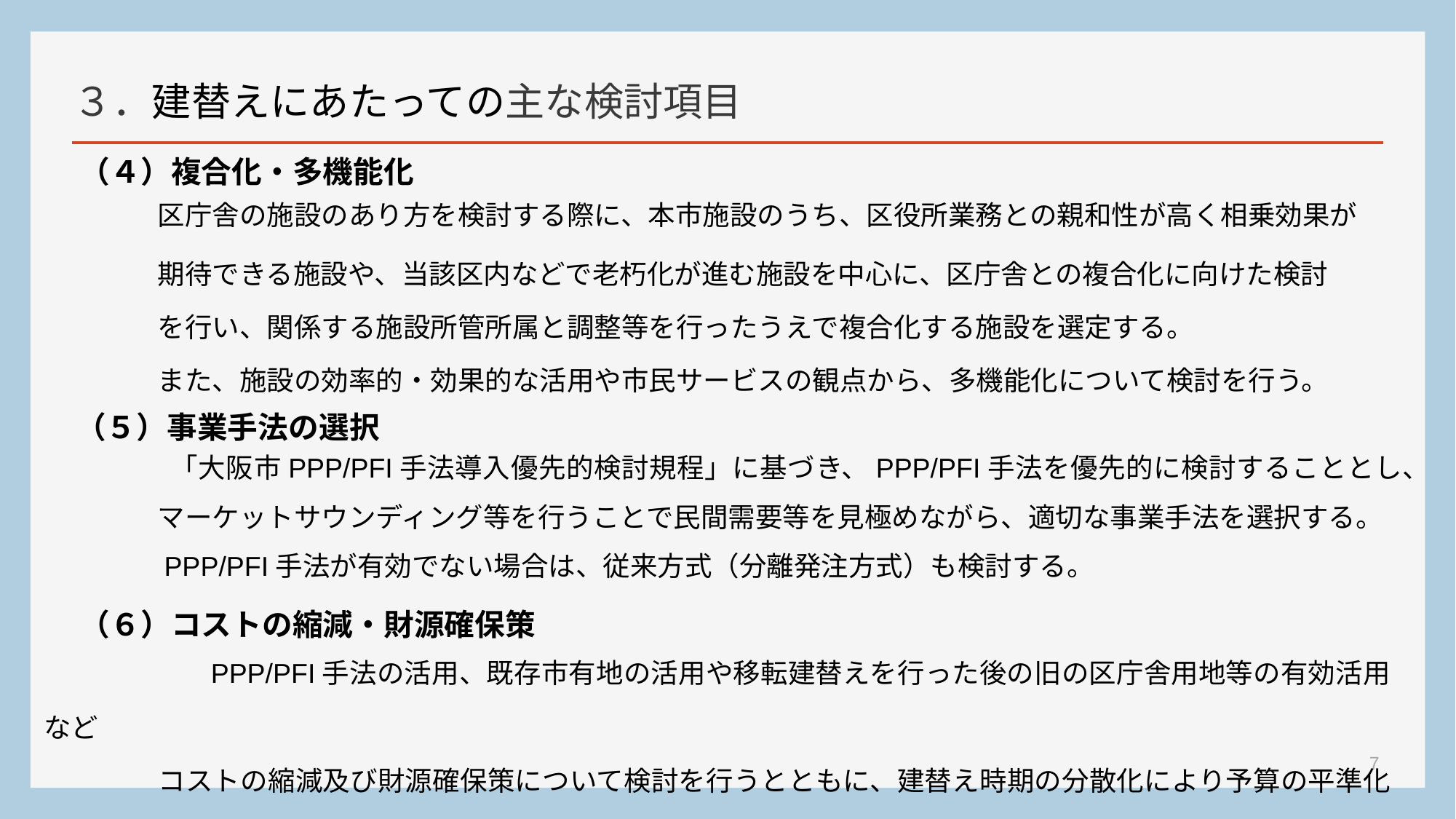

# ３．建替えにあたっての主な検討項目
（４）複合化・多機能化
　　　区庁舎の施設のあり方を検討する際に、本市施設のうち、区役所業務との親和性が高く相乗効果が
　　　期待できる施設や、当該区内などで老朽化が進む施設を中心に、区庁舎との複合化に向けた検討
　　　を行い、関係する施設所管所属と調整等を行ったうえで複合化する施設を選定する。
　　　また、施設の効率的・効果的な活用や市民サービスの観点から、多機能化について検討を行う。
（５）事業手法の選択
　　　「大阪市PPP/PFI手法導入優先的検討規程」に基づき、PPP/PFI手法を優先的に検討することとし、
　　　マーケットサウンディング等を行うことで民間需要等を見極めながら、適切な事業手法を選択する。
　　　PPP/PFI手法が有効でない場合は、従来方式（分離発注方式）も検討する。
（６）コストの縮減・財源確保策
　　　　PPP/PFI手法の活用、既存市有地の活用や移転建替えを行った後の旧の区庁舎用地等の有効活用など
　　　コストの縮減及び財源確保策について検討を行うとともに、建替え時期の分散化により予算の平準化
　　　を図る。
7